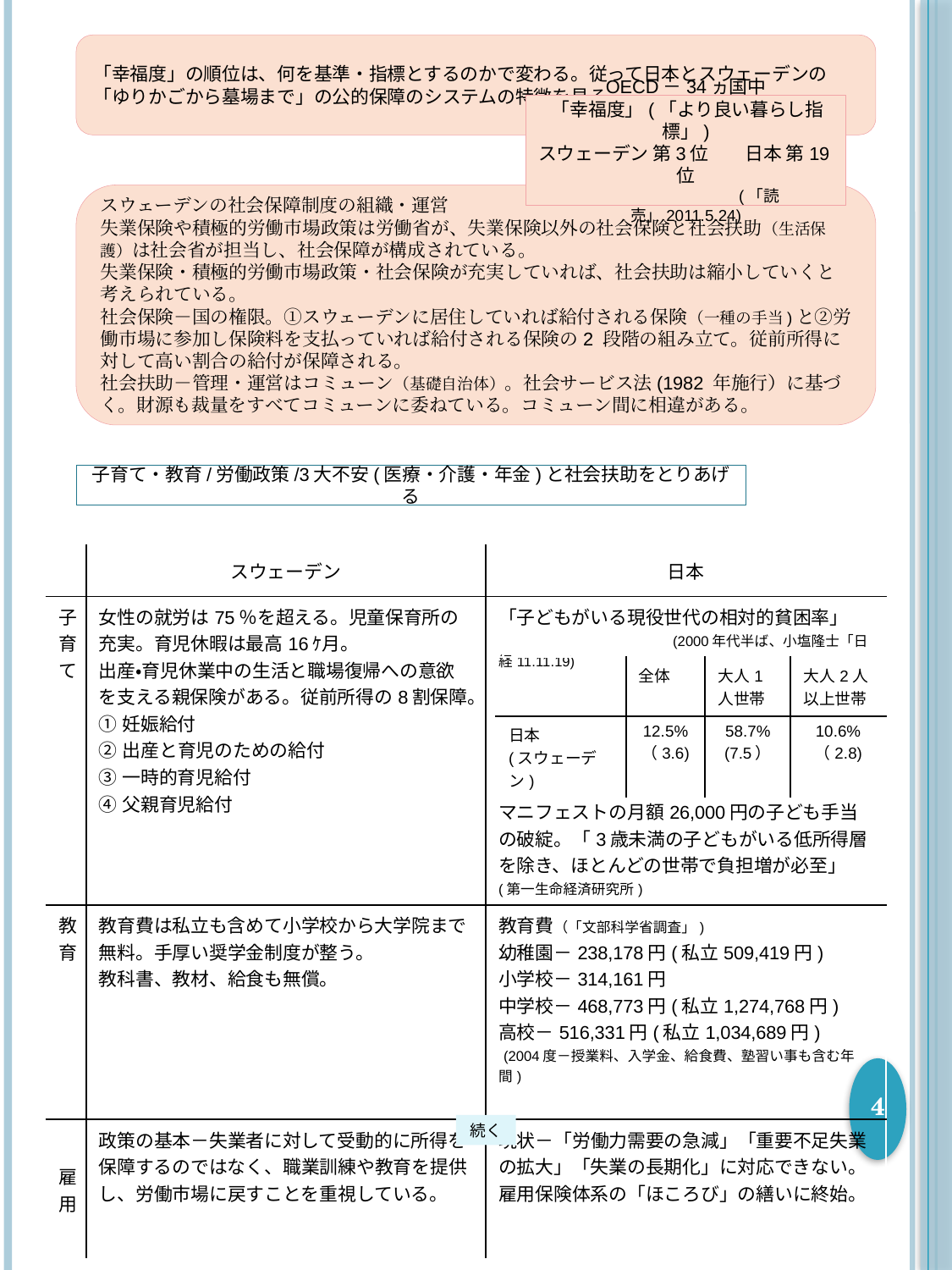

「幸福度」の順位は、何を基準・指標とするのかで変わる。従って日本とスウェーデンの「ゆりかごから墓場まで」の公的保障のシステムの特徴を見る。
OECD－34ヵ国中
 「幸福度」(「より良い暮らし指標」)
スウェーデン 第3位　　日本 第19位
                                 (「読売」2011.5.24)
スウェーデンの社会保障制度の組織・運営
失業保険や積極的労働市場政策は労働省が、失業保険以外の社会保険と社会扶助（生活保護）は社会省が担当し、社会保障が構成されている。
失業保険・積極的労働市場政策・社会保険が充実していれば、社会扶助は縮小していくと考えられている。
社会保険－国の権限。①スウェーデンに居住していれば給付される保険（一種の手当)と②労働市場に参加し保険料を支払っていれば給付される保険の2 段階の組み立て。従前所得に対して高い割合の給付が保障される。
社会扶助－管理・運営はコミューン（基礎自治体）。社会サービス法(1982 年施行）に基づく。財源も裁量をすべてコミューンに委ねている。コミューン間に相違がある。
子育て・教育/労働政策/3大不安(医療・介護・年金)と社会扶助をとりあげる
|  | スウェーデン | 日本 |
| --- | --- | --- |
| 子育て | 女性の就労は75％を超える。児童保育所の充実。育児休暇は最高16ｹ月。 出産・育児休業中の生活と職場復帰への意欲を支える親保険がある。従前所得の8割保障。 ①妊娠給付 ②出産と育児のための給付 ③一時的育児給付 ④父親育児給付 | 「子どもがいる現役世代の相対的貧困率」 　　　　　　　　　　　　(2000年代半ば、小塩隆士「日経11.11.19) マニフェストの月額26,000円の子ども手当の破綻。「3歳未満の子どもがいる低所得層を除き、ほとんどの世帯で負担増が必至」(第一生命経済研究所) |
| 教育 | 教育費は私立も含めて小学校から大学院まで無料。手厚い奨学金制度が整う。 教科書、教材、給食も無償。 | 教育費（「文部科学省調査」) 幼稚園－238,178円(私立509,419円) 小学校－314,161円 中学校－468,773円(私立1,274,768円) 高校－516,331円(私立1,034,689円) (2004度－授業料、入学金、給食費、塾習い事も含む年間) |
| 雇用 | 政策の基本－失業者に対して受動的に所得を保障するのではなく、職業訓練や教育を提供し、労働市場に戻すことを重視している。 | 現状－「労働力需要の急減」「重要不足失業の拡大」「失業の長期化」に対応できない。 雇用保険体系の「ほころび」の繕いに終始。 |
|  | 全体 | 大人1人世帯 | 大人2人 以上世帯 |
| --- | --- | --- | --- |
| 日本 (スウェーデン) | 12.5% （3.6) | 58.7% (7.5） | 10.6% （2.8) |
4
続く